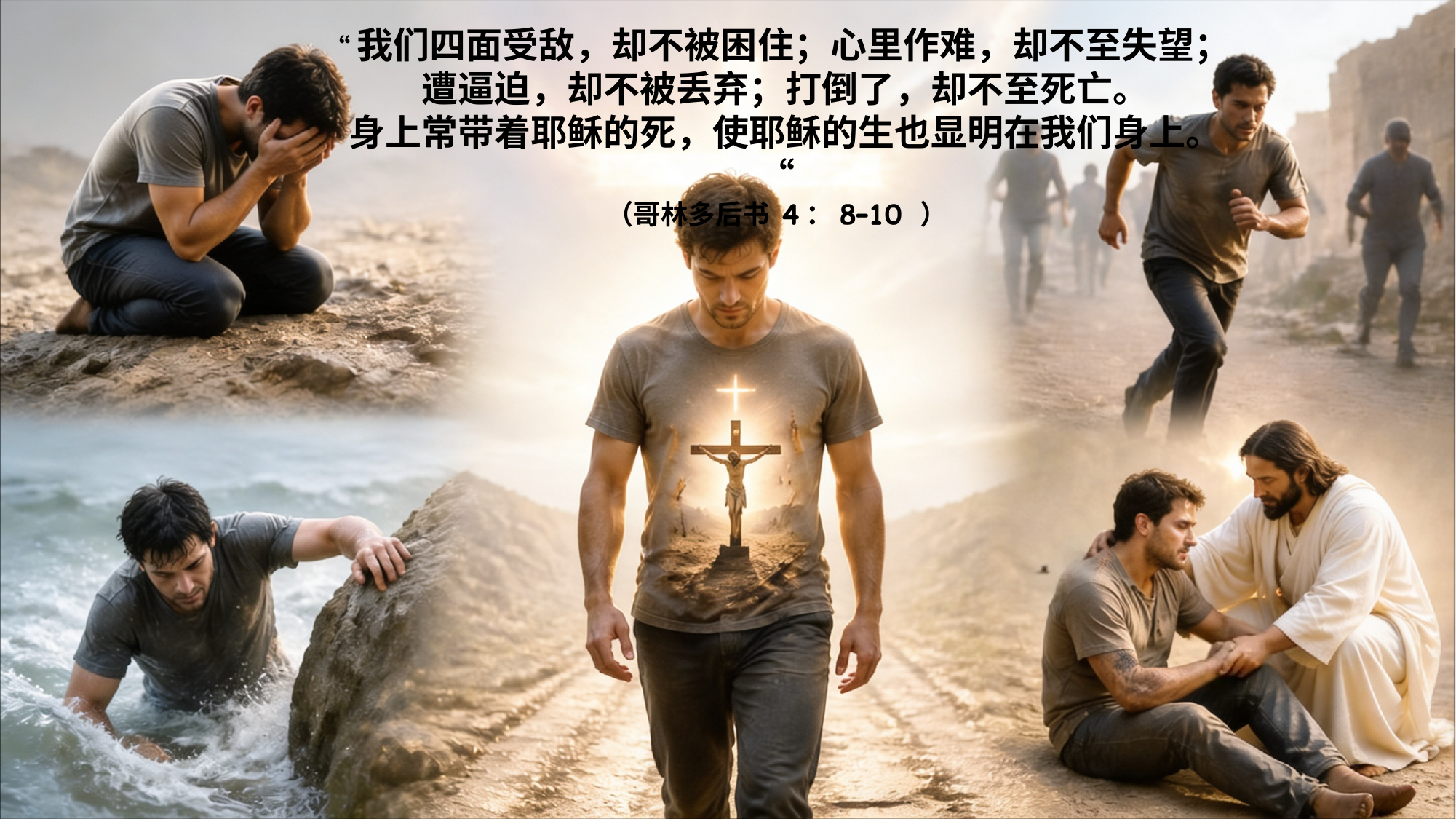

“我们四面受敌，却不被困住；心里作难，却不至失望；
 遭逼迫，却不被丢弃；打倒了，却不至死亡。
 身上常带着耶稣的死，使耶稣的生也显明在我们身上。“
（哥林多后书 4：8–10 ）